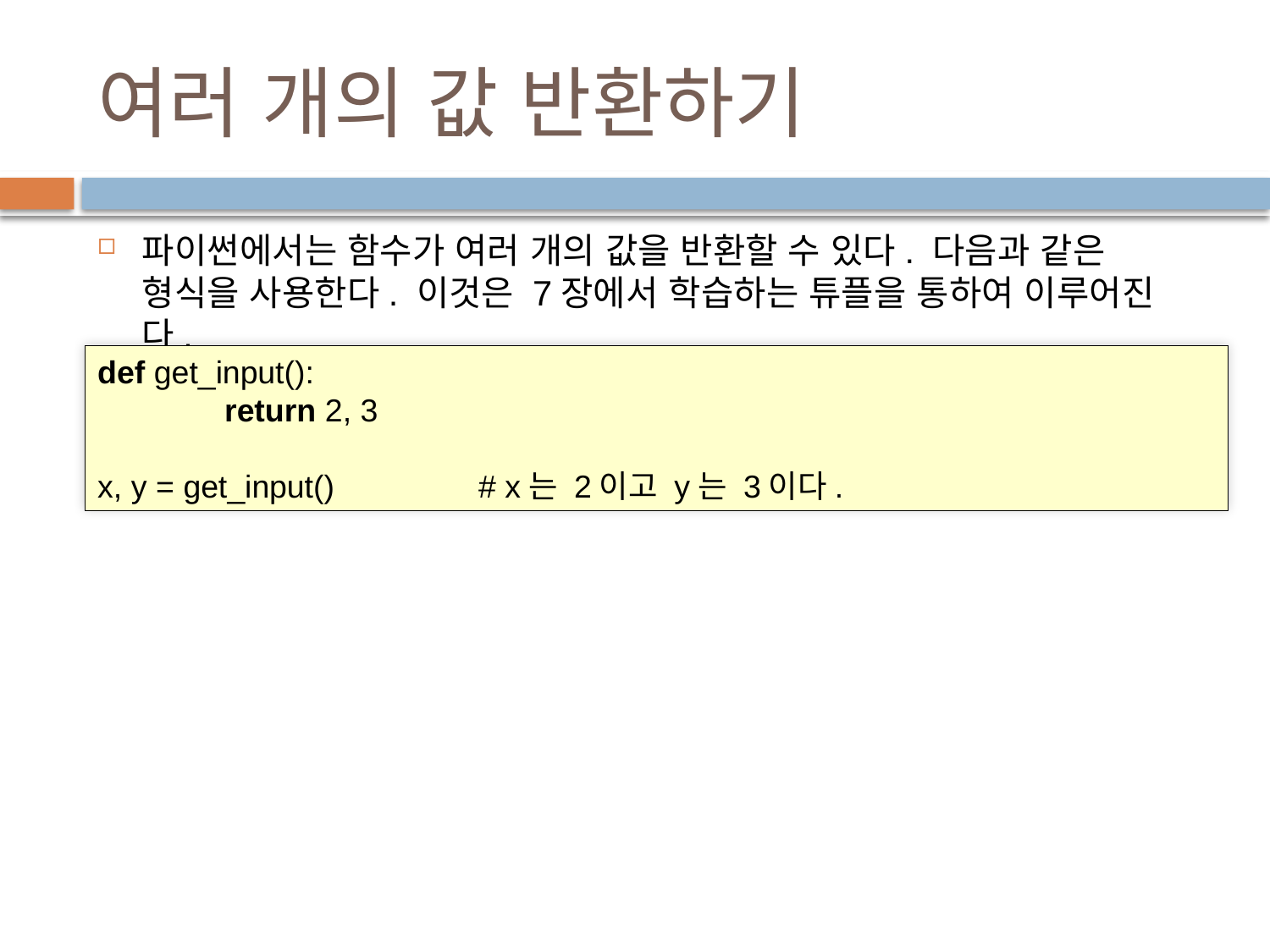

# 여러 개의 값 반환하기
파이썬에서는 함수가 여러 개의 값을 반환할 수 있다. 다음과 같은 형식을 사용한다. 이것은 7장에서 학습하는 튜플을 통하여 이루어진다.

def get_input():
	return 2, 3

x, y = get_input()		# x는 2이고 y는 3이다.